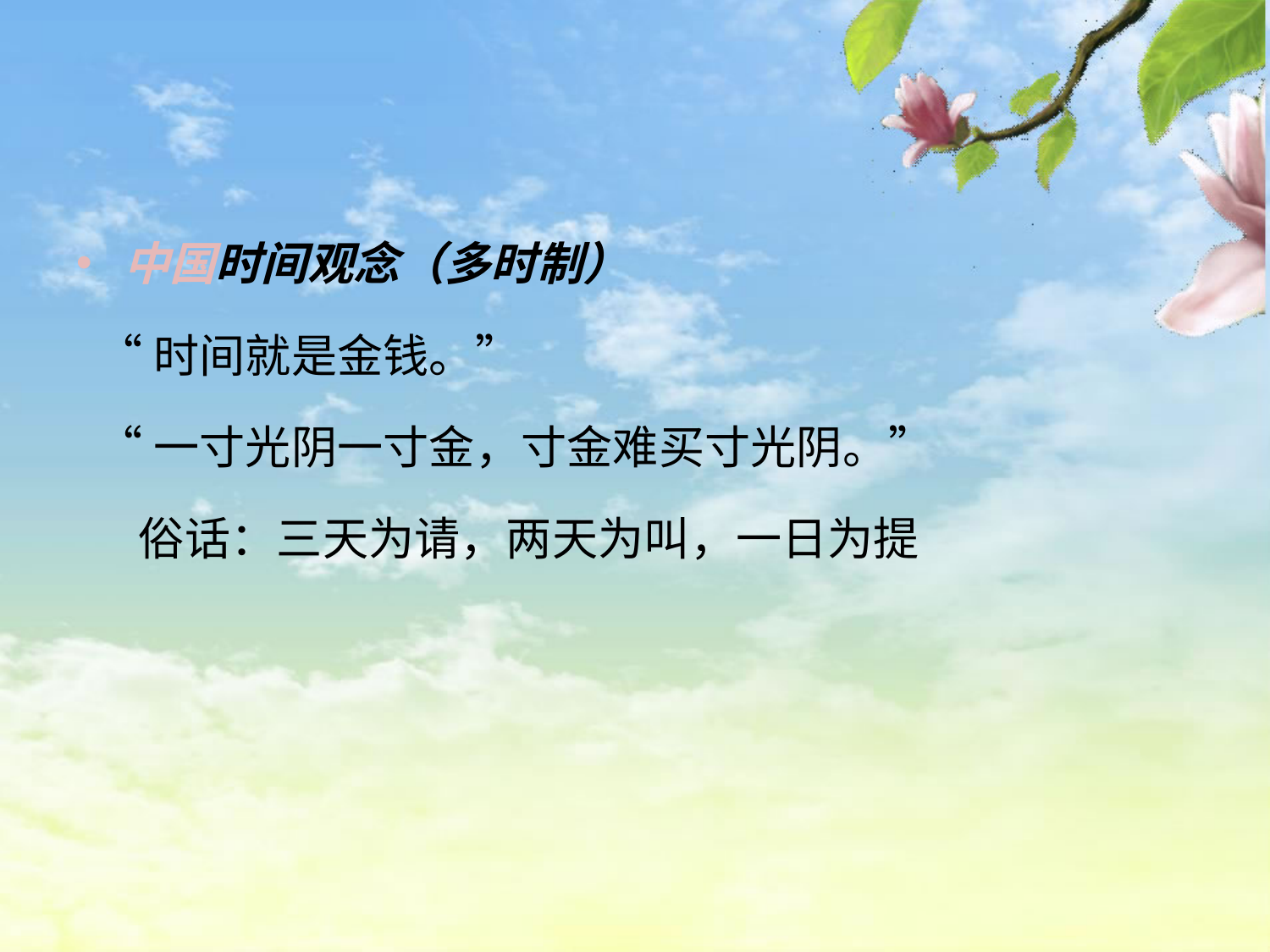

中国时间观念（多时制）
  “时间就是金钱。”
  “一寸光阴一寸金，寸金难买寸光阴。”
     俗话：三天为请，两天为叫，一日为提